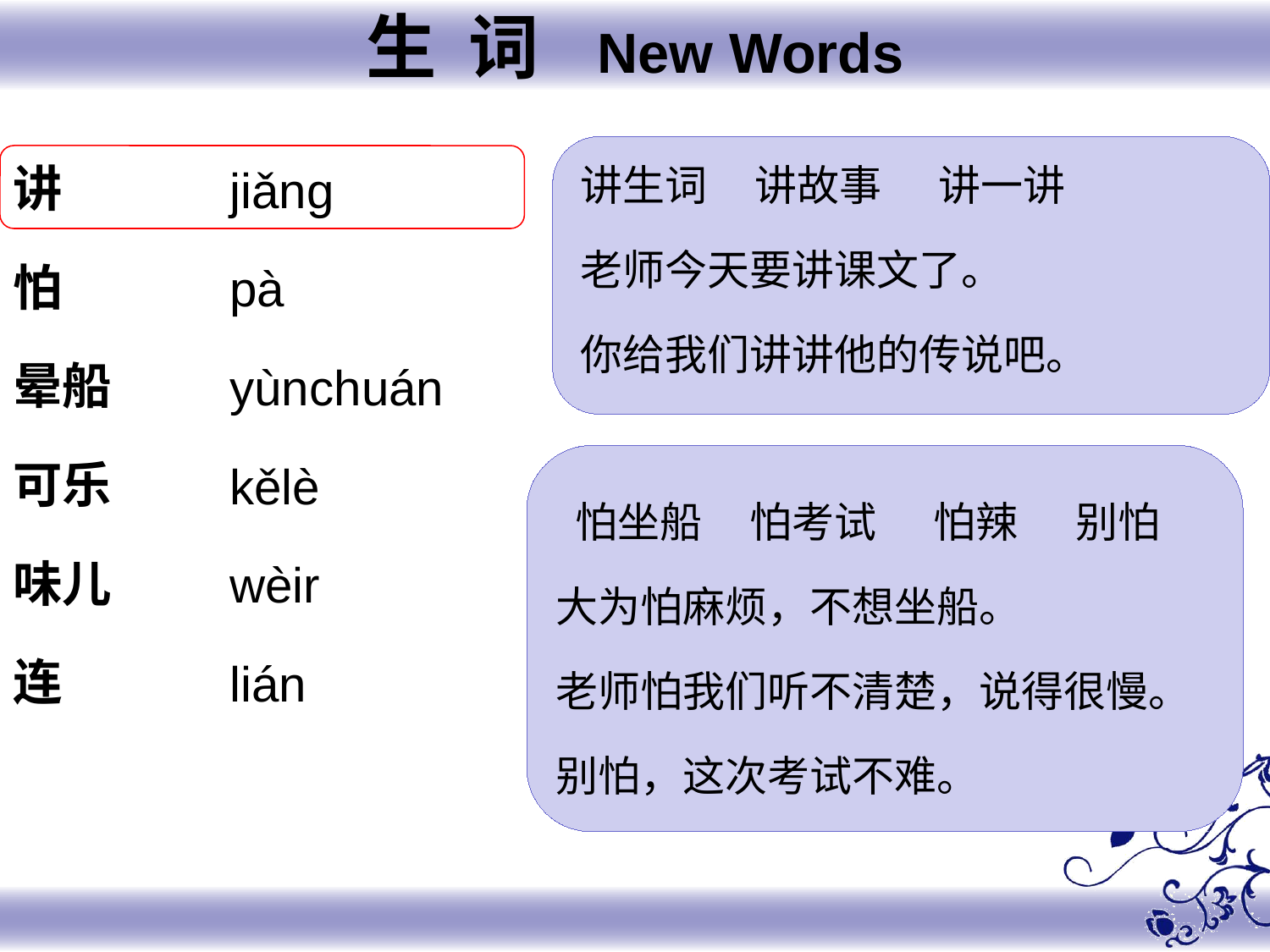

生  词   New Words
讲
怕
晕船
可乐
味儿
连
jiǎng
pà
yùnchuán
kělè
wèir
lián

讲生词     讲故事      讲一讲
老师今天要讲课文了。
你给我们讲讲他的传说吧。

 怕坐船     怕考试      怕辣      别怕
大为怕麻烦，不想坐船。
老师怕我们听不清楚，说得很慢。
别怕，这次考试不难。